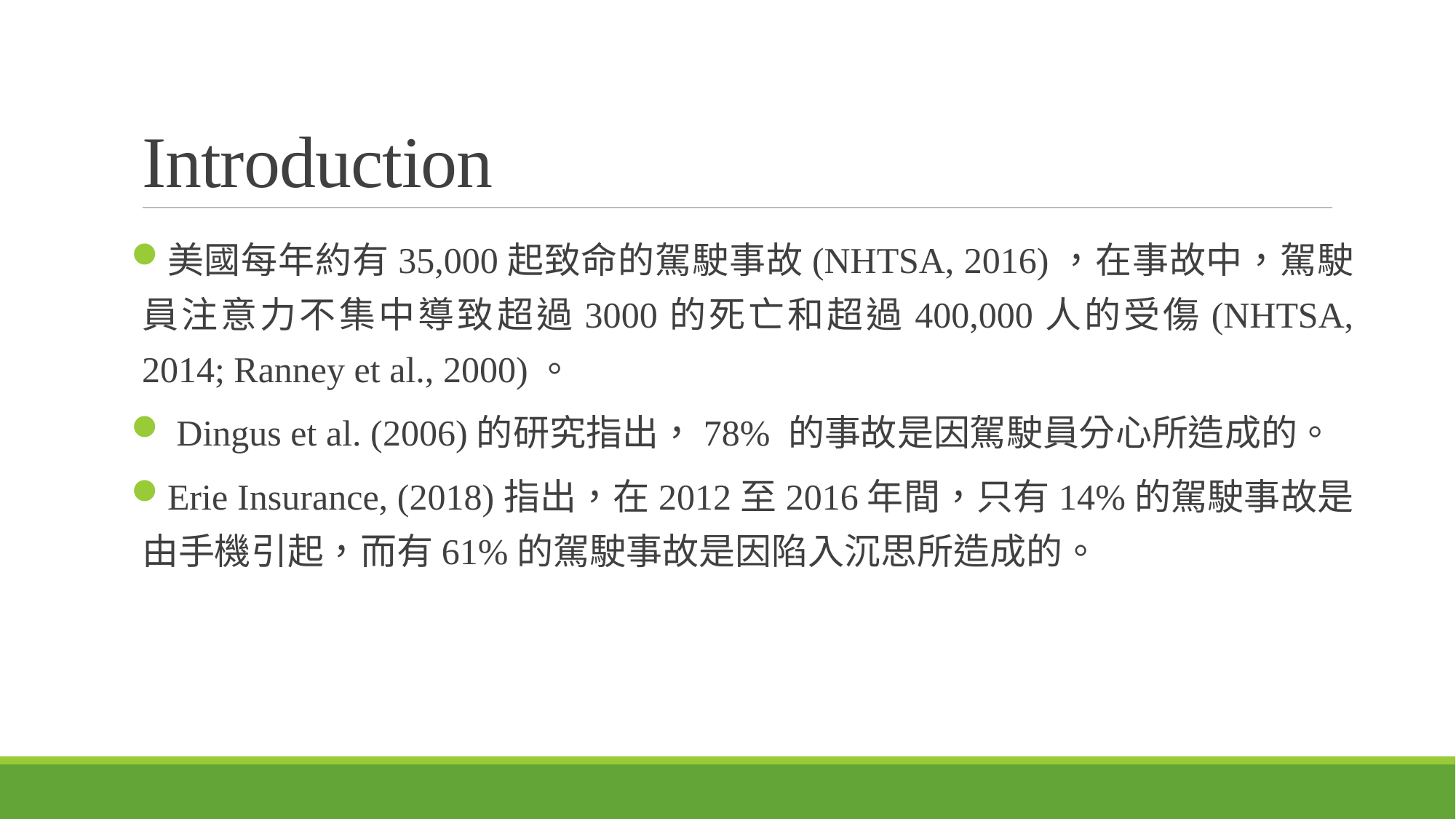

# Introduction
美國每年約有35,000起致命的駕駛事故(NHTSA, 2016)，在事故中，駕駛員注意力不集中導致超過3000的死亡和超過400,000人的受傷(NHTSA, 2014; Ranney et al., 2000)。
 Dingus et al. (2006)的研究指出，78% 的事故是因駕駛員分心所造成的。
Erie Insurance, (2018)指出，在2012至2016年間，只有14%的駕駛事故是由手機引起，而有61%的駕駛事故是因陷入沉思所造成的。